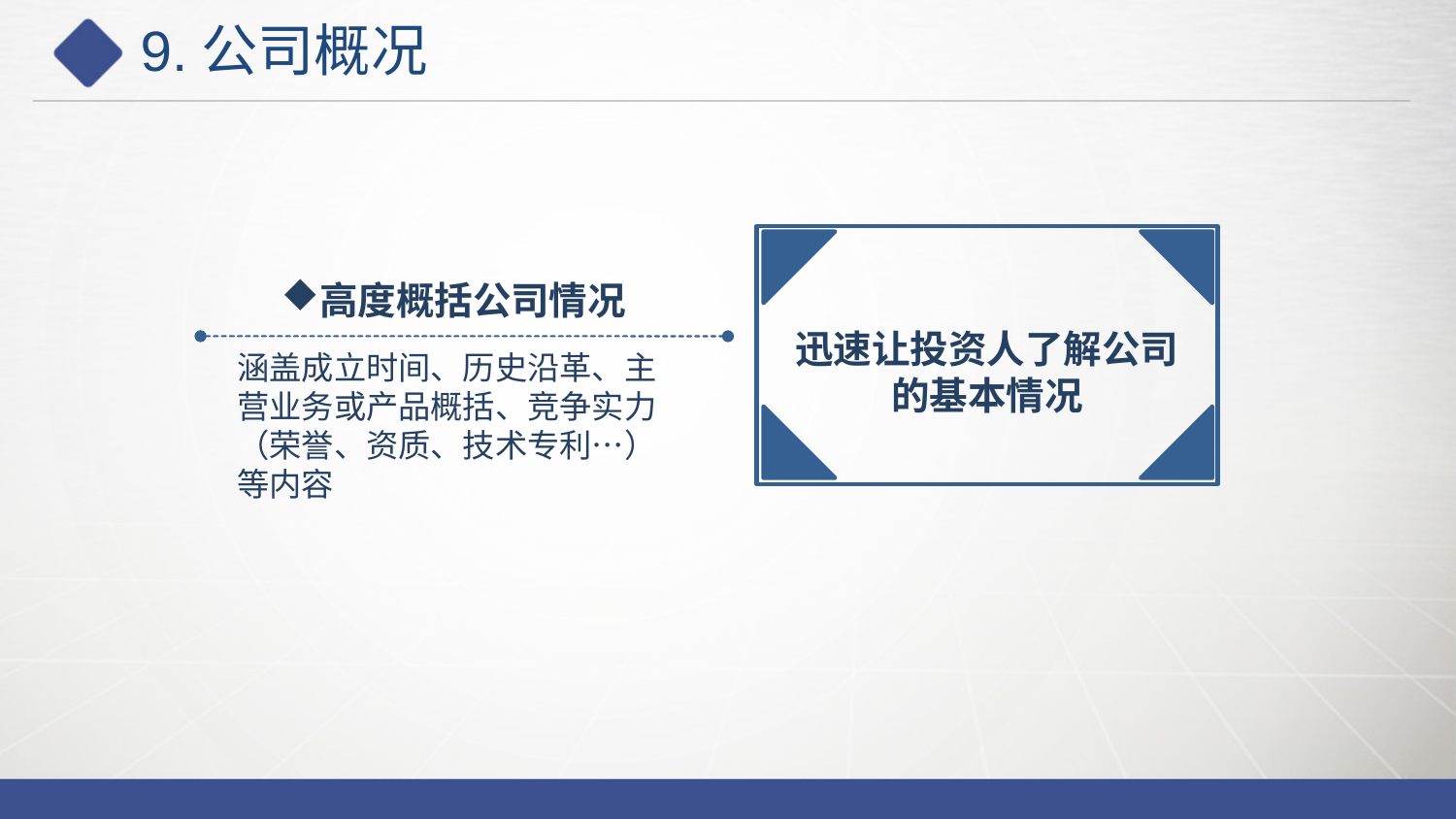

# 9.公司概况

高度概括公司情况
涵盖成立时间、历史沿革、主营业务或产品概括、竞争实力（荣誉、资质、技术专利…）等内容

迅速让投资人了解公司的基本情况